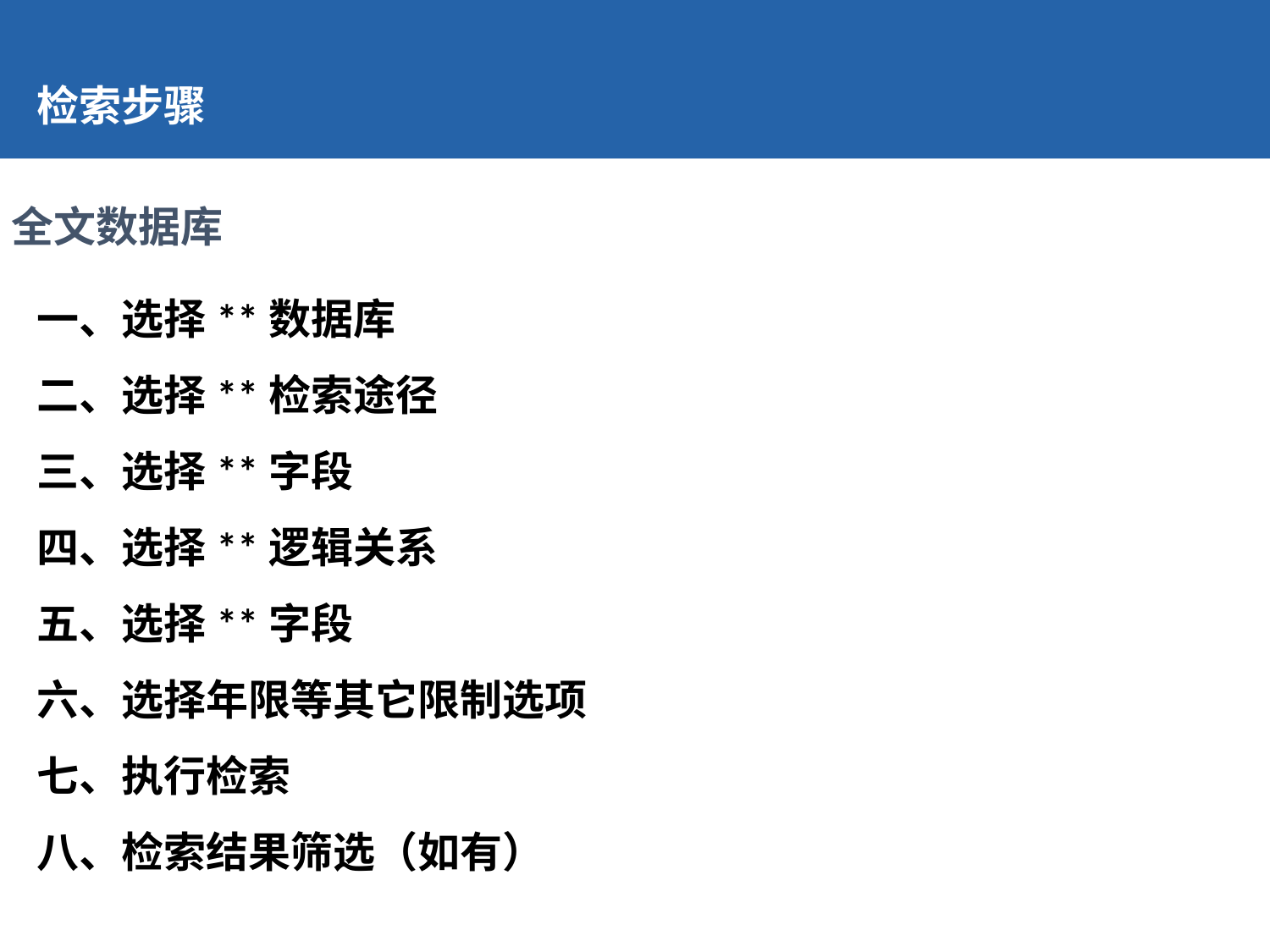

检索步骤
全文数据库
一、选择**数据库
二、选择**检索途径
三、选择**字段
四、选择**逻辑关系
五、选择**字段
六、选择年限等其它限制选项
七、执行检索
八、检索结果筛选（如有）